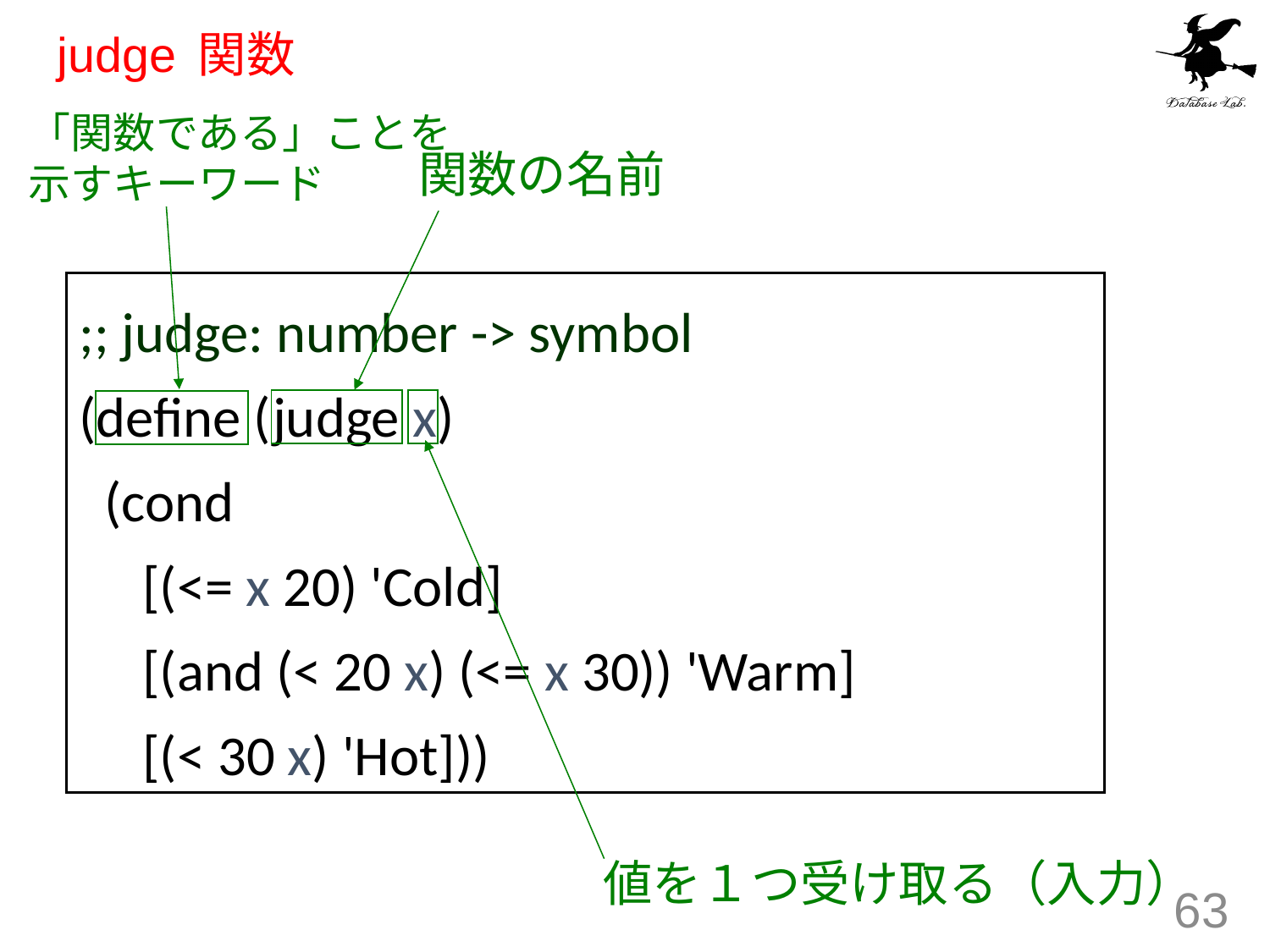

# judge 関数
「関数である」ことを
示すキーワード
関数の名前

;; judge: number -> symbol
(define (judge x)
  (cond
     [(<= x 20) 'Cold]
     [(and (< 20 x) (<= x 30)) 'Warm]
     [(< 30 x) 'Hot]))

値を１つ受け取る（入力）
63